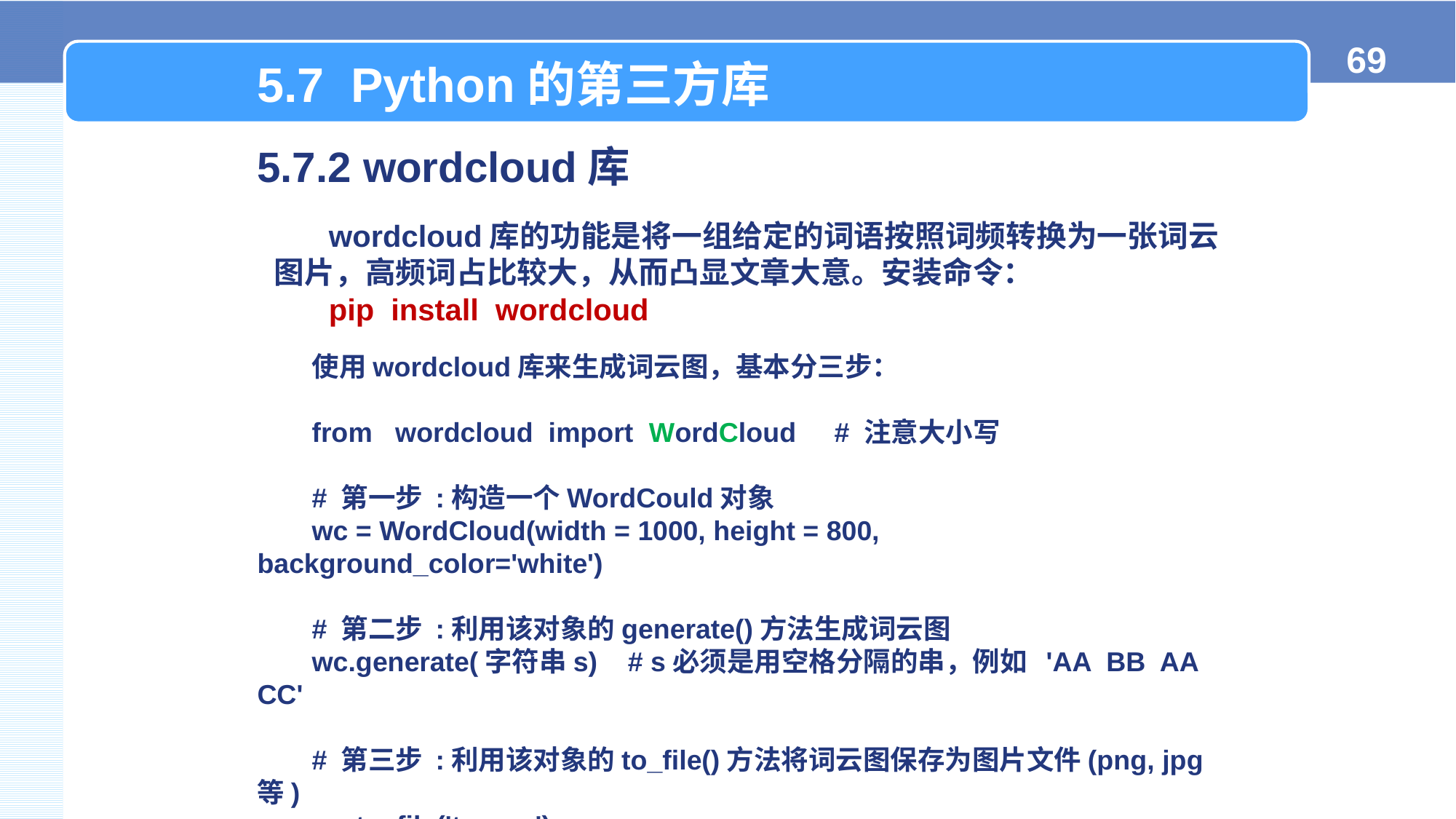

5.7  Python的第三方库
5.7.2 wordcloud库
wordcloud库的功能是将一组给定的词语按照词频转换为一张词云图片，高频词占比较大，从而凸显文章大意。安装命令：
pip  install  wordcloud
使用wordcloud库来生成词云图，基本分三步：

from   wordcloud  import  WordCloud     # 注意大小写

# 第一步 :构造一个WordCould对象
wc = WordCloud(width = 1000, height = 800, background_color='white')

# 第二步 :利用该对象的generate()方法生成词云图
wc.generate(字符串s)    # s必须是用空格分隔的串，例如  'AA  BB  AA  CC'

# 第三步 :利用该对象的to_file()方法将词云图保存为图片文件(png, jpg等)
wc.to_file('tu.png')